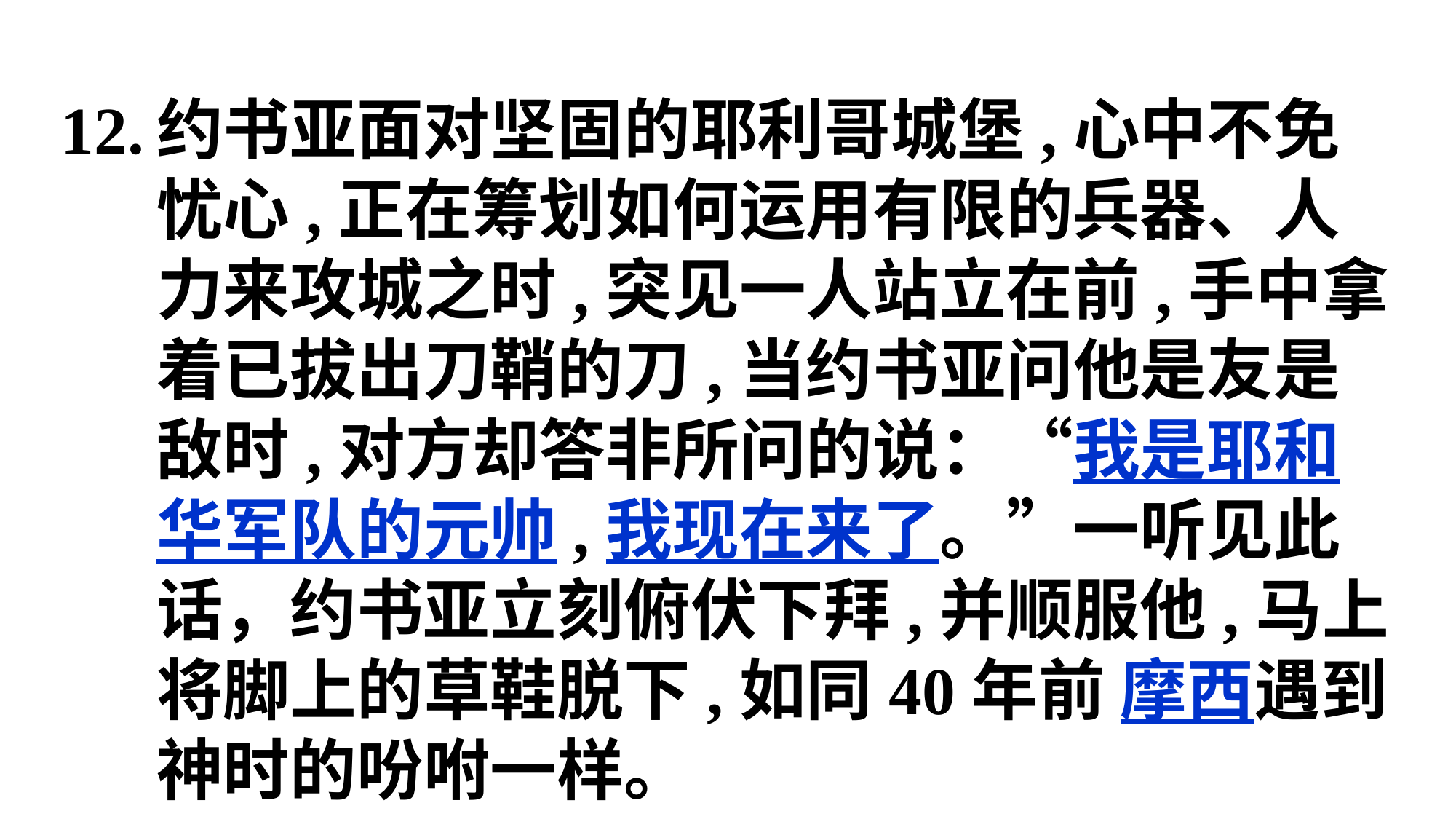

12.	约书亚面对坚固的耶利哥城堡,心中不免忧心,正在筹划如何运用有限的兵器、人力来攻城之时,突见一人站立在前,手中拿着已拔出刀鞘的刀,当约书亚问他是友是敌时,对方却答非所问的说：“我是耶和华军队的元帅,我现在来了。”一听见此话，约书亚立刻俯伏下拜,并顺服他,马上将脚上的草鞋脱下,如同40年前 摩西遇到神时的吩咐一样。